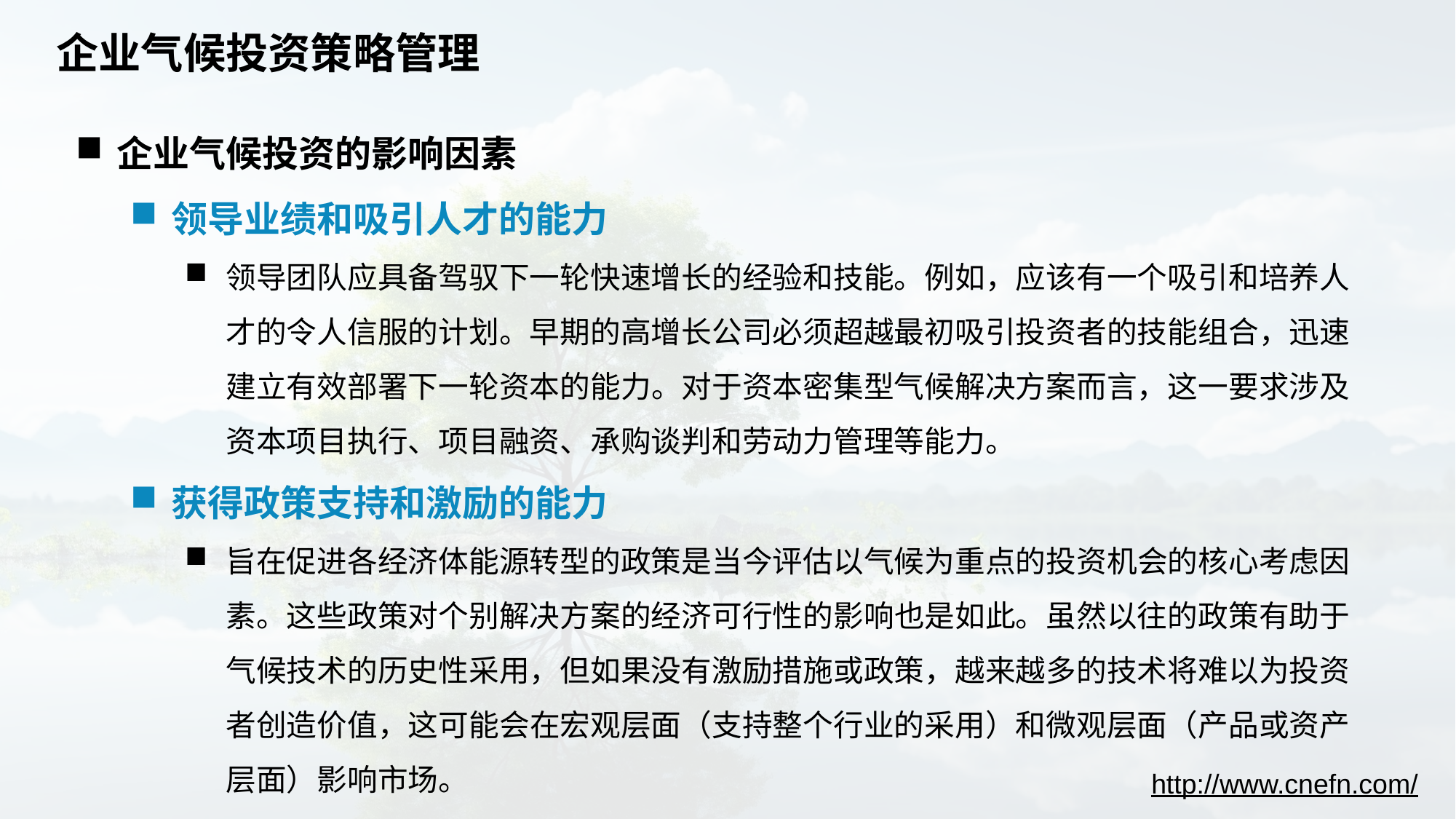

# 企业气候投资策略管理
企业气候投资的影响因素
领导业绩和吸引人才的能力
领导团队应具备驾驭下一轮快速增长的经验和技能。例如，应该有一个吸引和培养人才的令人信服的计划。早期的高增长公司必须超越最初吸引投资者的技能组合，迅速建立有效部署下一轮资本的能力。对于资本密集型气候解决方案而言，这一要求涉及资本项目执行、项目融资、承购谈判和劳动力管理等能力。
获得政策支持和激励的能力
旨在促进各经济体能源转型的政策是当今评估以气候为重点的投资机会的核心考虑因素。这些政策对个别解决方案的经济可行性的影响也是如此。虽然以往的政策有助于气候技术的历史性采用，但如果没有激励措施或政策，越来越多的技术将难以为投资者创造价值，这可能会在宏观层面（支持整个行业的采用）和微观层面（产品或资产层面）影响市场。